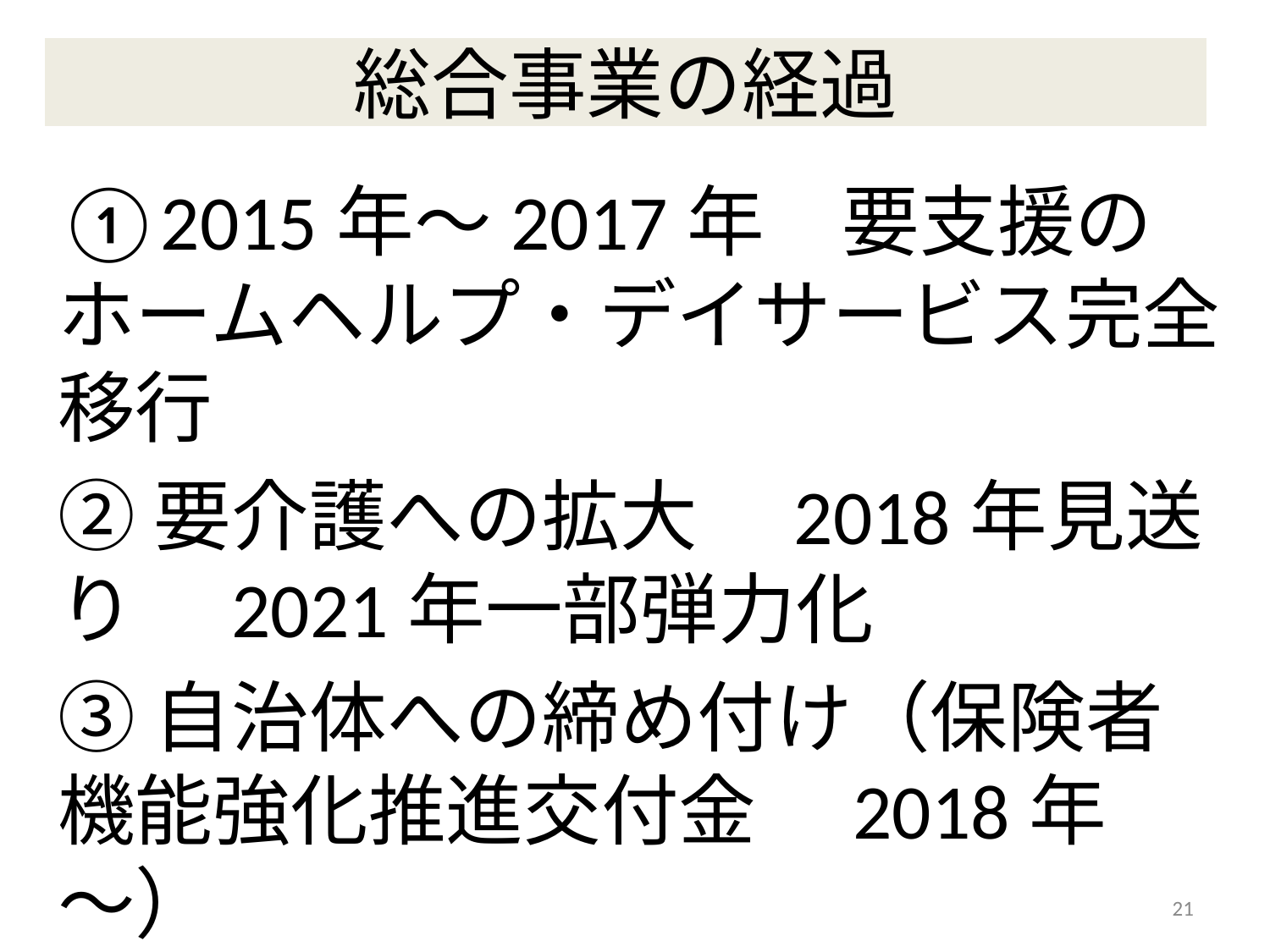

# 総合事業の経過
①2015年～2017年　要支援のホームヘルプ・デイサービス完全移行
②要介護への拡大　2018年見送り　2021年一部弾力化
③自治体への締め付け（保険者機能強化推進交付金　2018年～）
④事業費上限強化（2020年～）
21